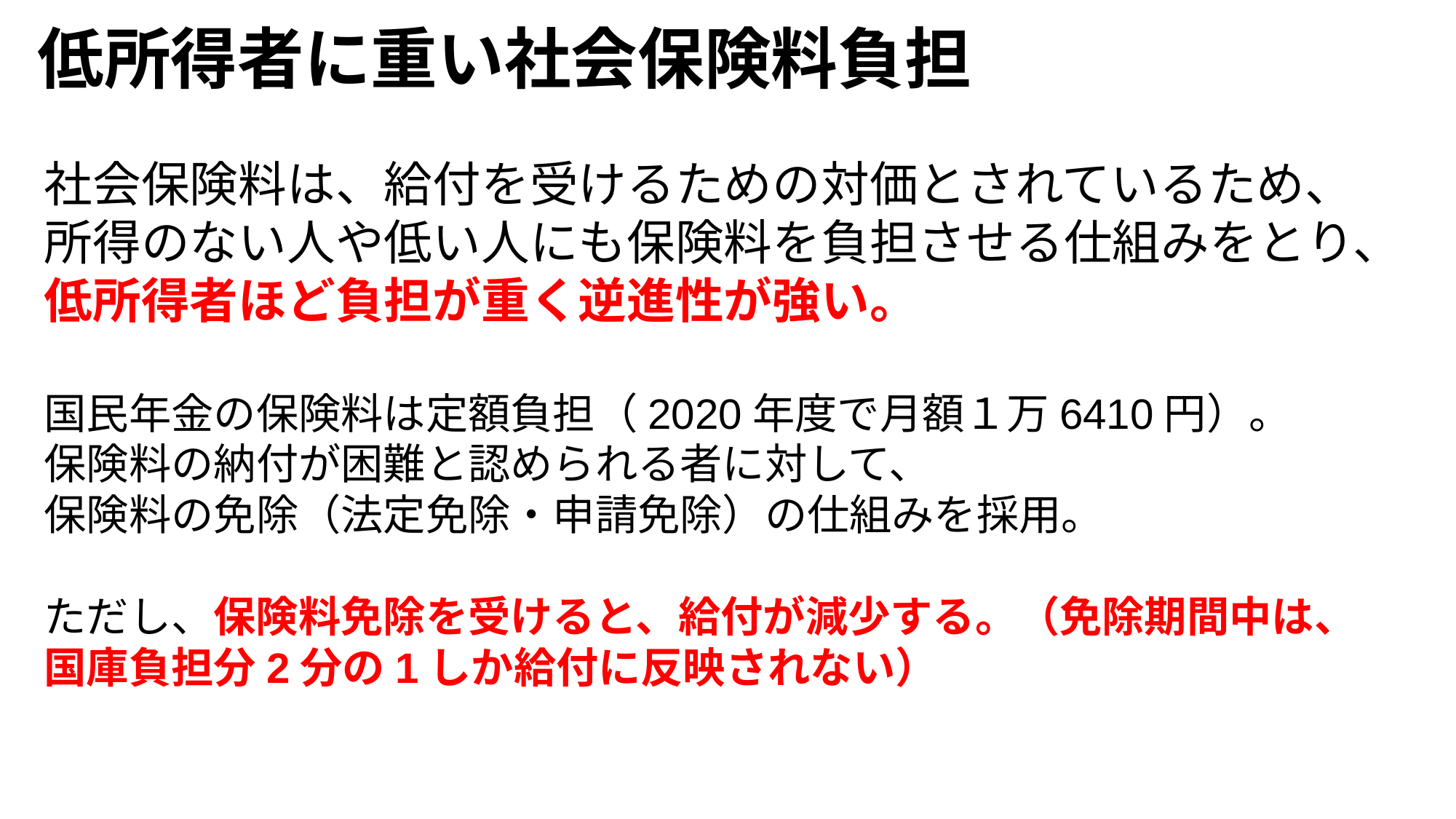

# 低所得者に重い社会保険料負担
社会保険料は、給付を受けるための対価とされているため、
所得のない人や低い人にも保険料を負担させる仕組みをとり、
低所得者ほど負担が重く逆進性が強い。

国民年金の保険料は定額負担（2020年度で月額１万6410円）。
保険料の納付が困難と認められる者に対して、
保険料の免除（法定免除・申請免除）の仕組みを採用。

ただし、保険料免除を受けると、給付が減少する。（免除期間中は、
国庫負担分2分の1しか給付に反映されない）